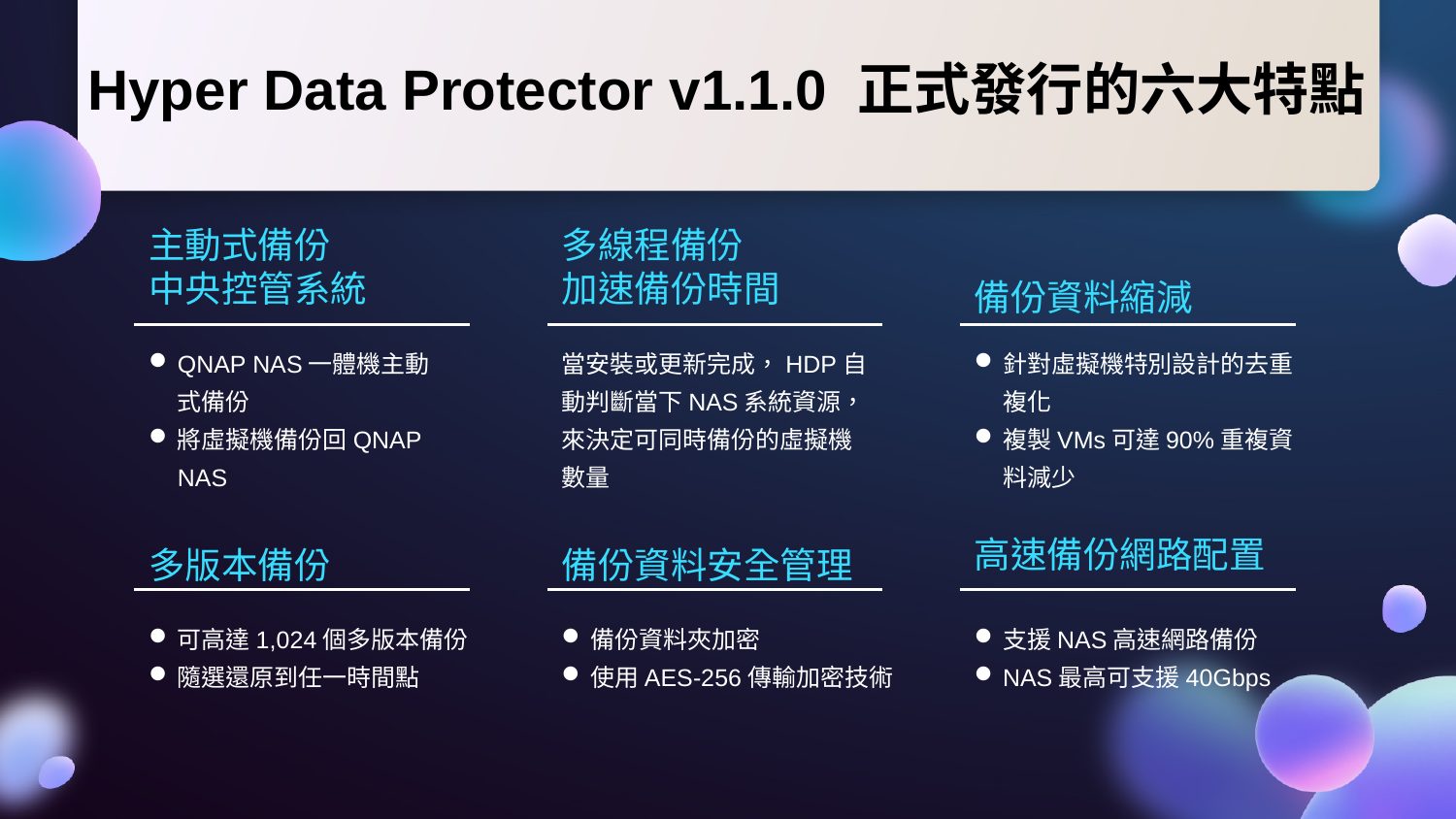

# Hyper Data Protector v1.1.0 正式發行的六大特點
主動式備份
中央控管系統
多線程備份 加速備份時間
備份資料縮減
QNAP NAS一體機主動式備份
將虛擬機備份回QNAP NAS
當安裝或更新完成，HDP自動判斷當下NAS系統資源，來決定可同時備份的虛擬機數量
針對虛擬機特別設計的去重複化
複製VMs可達90%重複資料減少
高速備份網路配置
多版本備份
備份資料安全管理
可高達1,024個多版本備份
隨選還原到任一時間點
備份資料夾加密
使用AES-256傳輸加密技術
支援NAS高速網路備份
NAS最高可支援40Gbps